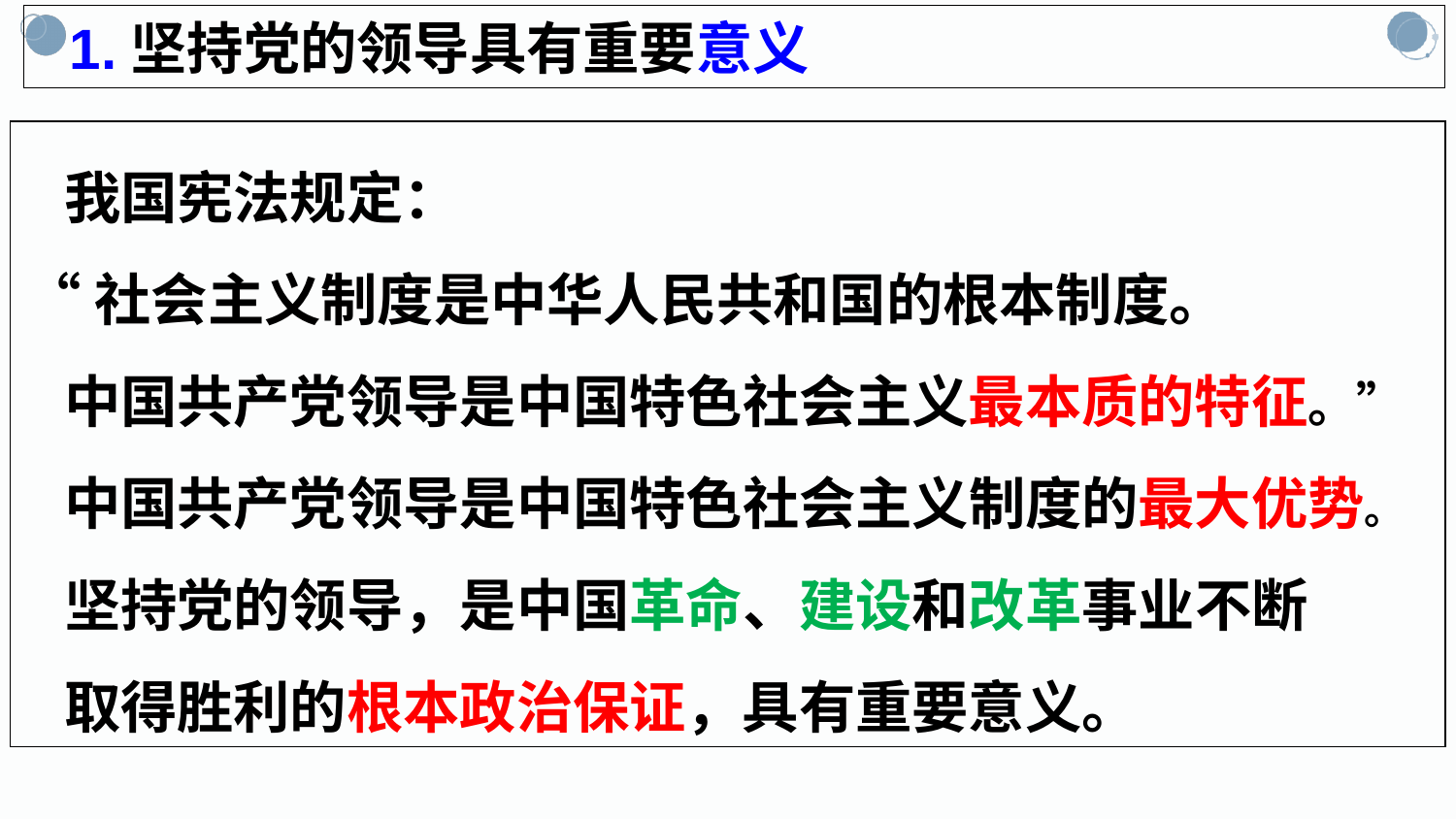

1.坚持党的领导具有重要意义
  我国宪法规定：
“社会主义制度是中华人民共和国的根本制度。
  中国共产党领导是中国特色社会主义最本质的特征。”
  中国共产党领导是中国特色社会主义制度的最大优势。
  坚持党的领导，是中国革命、建设和改革事业不断
  取得胜利的根本政治保证，具有重要意义。